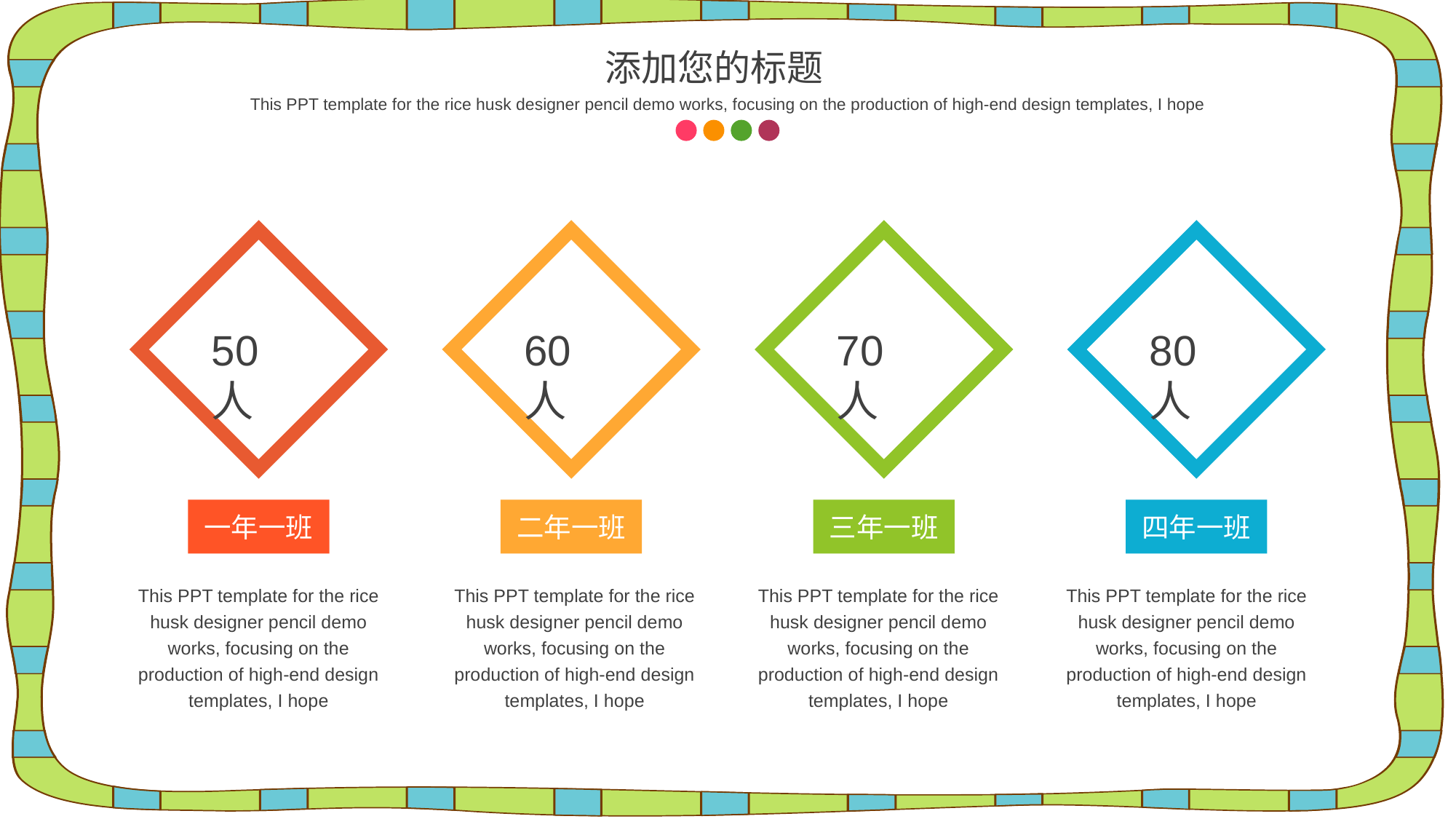

添加您的标题
This PPT template for the rice husk designer pencil demo works, focusing on the production of high-end design templates, I hope

50人
60人
70人
80人
一年一班
二年一班
三年一班
四年一班
This PPT template for the rice husk designer pencil demo works, focusing on the production of high-end design templates, I hope
This PPT template for the rice husk designer pencil demo works, focusing on the production of high-end design templates, I hope
This PPT template for the rice husk designer pencil demo works, focusing on the production of high-end design templates, I hope
This PPT template for the rice husk designer pencil demo works, focusing on the production of high-end design templates, I hope